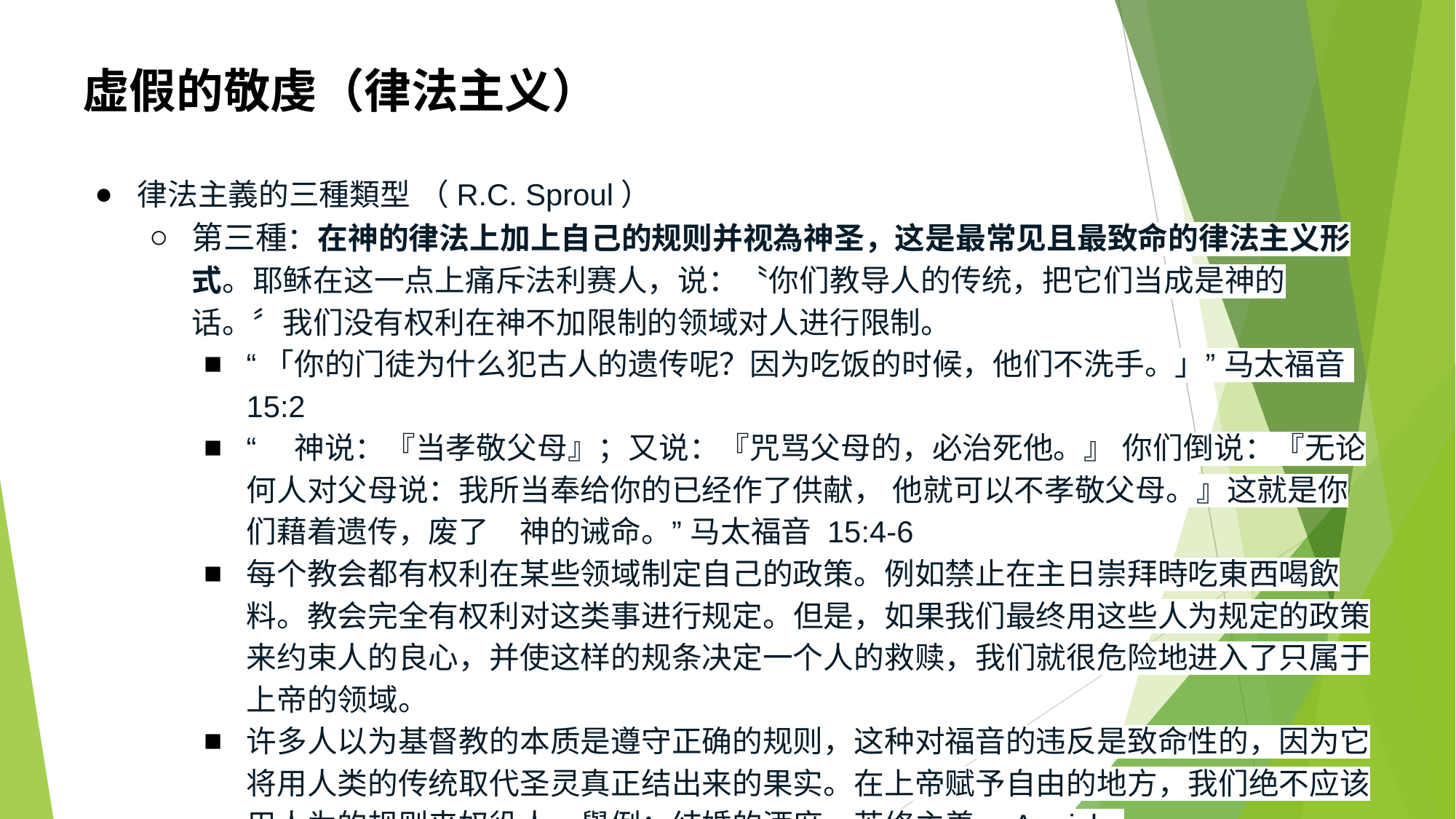

虚假的敬虔（律法主义）
律法主義的三種類型 （R.C. Sproul）
第三種：在神的律法上加上自己的规则并视為神圣，这是最常见且最致命的律法主义形式。耶稣在这一点上痛斥法利赛人，说：〝你们教导人的传统，把它们当成是神的话。〞我们没有权利在神不加限制的领域对人进行限制。
“「你的门徒为什么犯古人的遗传呢？因为吃饭的时候，他们不洗手。」” ‭‭马太福音‬ ‭15‬:‭2‬
“　神说：『当孝敬父母』；又说：『咒骂父母的，必治死他。』 你们倒说：『无论何人对父母说：我所当奉给你的已经作了供献， 他就可以不孝敬父母。』这就是你们藉着遗传，废了　神的诫命。” ‭‭马太福音‬ ‭15‬:‭4‬-‭6‬
每个教会都有权利在某些领域制定自己的政策。例如禁止在主日崇拜時吃東西喝飲料。教会完全有权利对这类事进行规定。但是，如果我们最终用这些人为规定的政策来约束人的良心，并使这样的规条决定一个人的救赎，我们就很危险地进入了只属于上帝的领域。
许多人以为基督教的本质是遵守正确的规则，这种对福音的违反是致命性的，因为它将用人类的传统取代圣灵真正结出来的果实。在上帝赋予自由的地方，我们绝不应该用人为的规则来奴役人。舉例：结婚的酒席，苦修主義，Armish